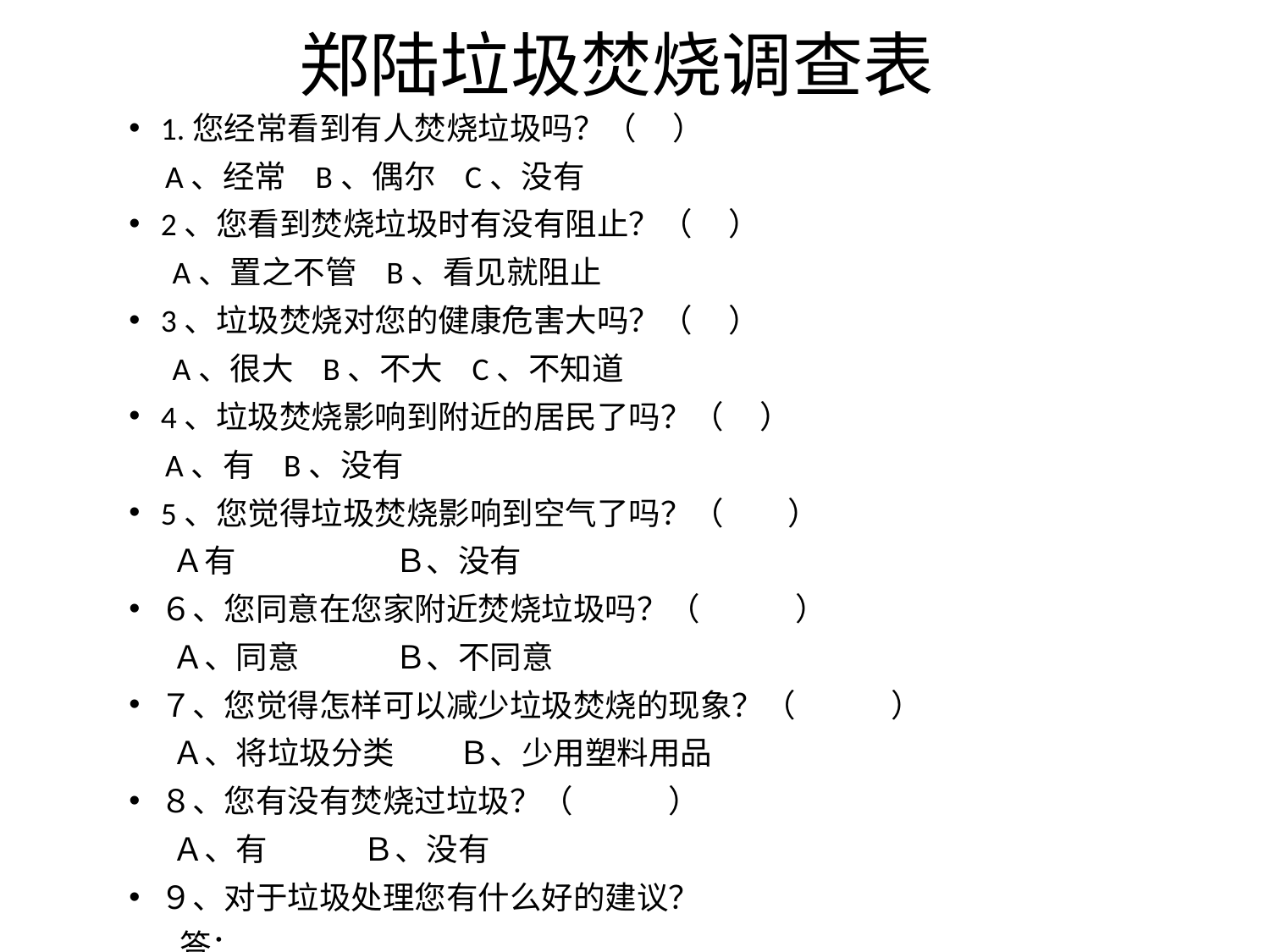

# 郑陆垃圾焚烧调查表
1.您经常看到有人焚烧垃圾吗？（     ）
     A、经常   B、偶尔   C、没有
2、您看到焚烧垃圾时有没有阻止？（     ）
      A、置之不管   B、看见就阻止
3、垃圾焚烧对您的健康危害大吗？（     ）
      A、很大   B、不大   C、不知道
4、垃圾焚烧影响到附近的居民了吗？（     ）
     A、有   B、没有
5、您觉得垃圾焚烧影响到空气了吗？（　　）
     Ａ有　　　　　Ｂ、没有
６、您同意在您家附近焚烧垃圾吗？（　　　）
     Ａ、同意　　　Ｂ、不同意
７、您觉得怎样可以减少垃圾焚烧的现象？（　　　）
     Ａ、将垃圾分类　　Ｂ、少用塑料用品
８、您有没有焚烧过垃圾？（　　　）
     Ａ、有　　　Ｂ、没有
９、对于垃圾处理您有什么好的建议？
      答：
１０、如果您是村委，您会采取什么措施？
     答：